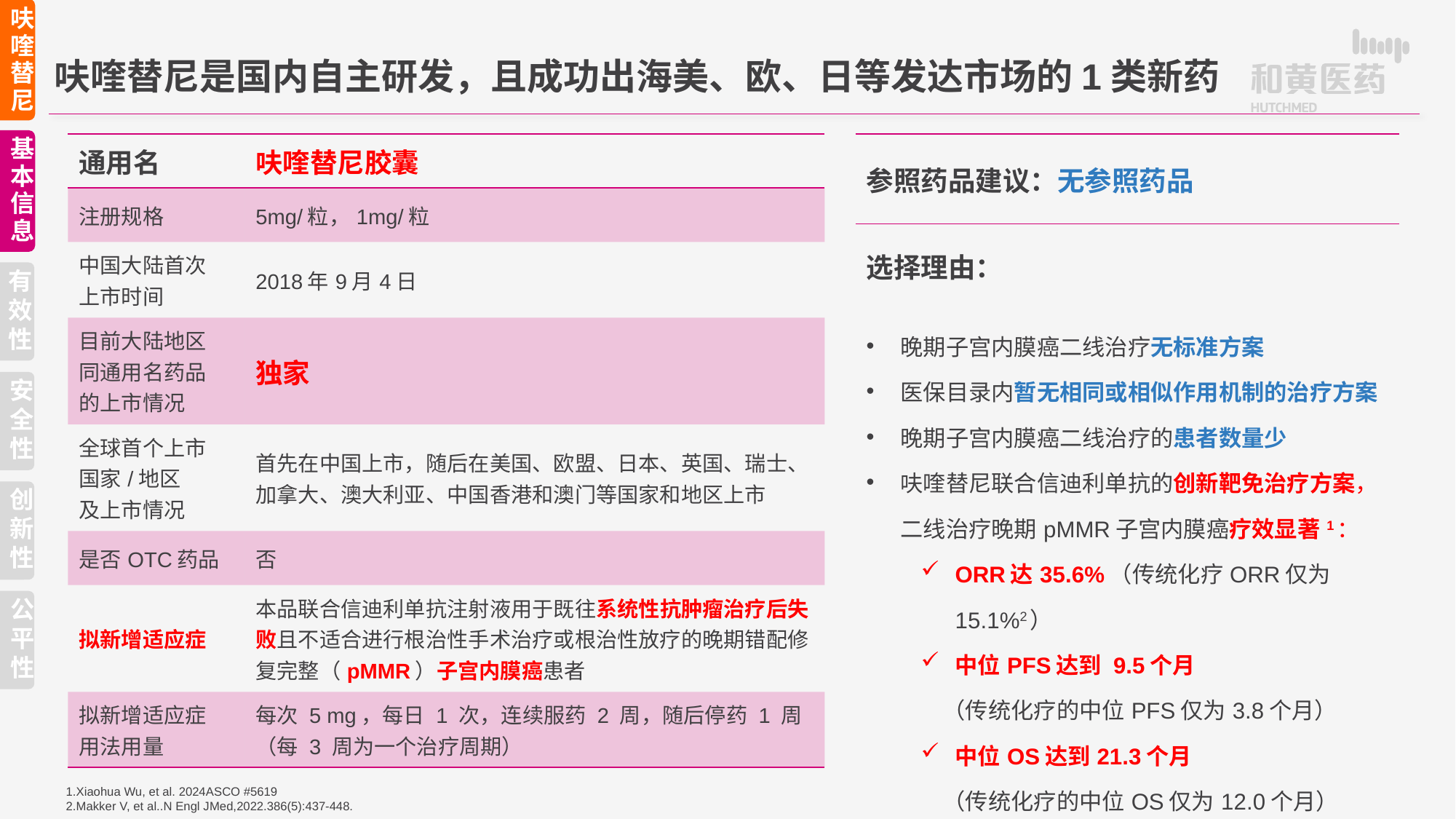

呋喹替尼

呋喹替尼是国内自主研发，且成功出海美、欧、日等发达市场的1类新药
基本信息

| 通用名 | 呋喹替尼胶囊 |
| --- | --- |
| 注册规格 | 5mg/粒，1mg/粒 |
| 中国大陆首次 上市时间 | 2018年9月4日 |
| 目前大陆地区 同通用名药品 的上市情况 | 独家 |
| 全球首个上市 国家/地区 及上市情况 | 首先在中国上市，随后在美国、欧盟、日本、英国、瑞士、加拿大、澳大利亚、中国香港和澳门等国家和地区上市 |
| 是否OTC药品 | 否 |
| 拟新增适应症 | 本品联合信迪利单抗注射液用于既往系统性抗肿瘤治疗后失败且不适合进行根治性手术治疗或根治性放疗的晚期错配修复完整（pMMR）子宫内膜癌患者 |
| 拟新增适应症 用法用量 | 每次 5 mg，每日 1 次，连续服药 2 周，随后停药 1 周（每 3 周为一个治疗周期） |
| 参照药品建议：无参照药品 |
| --- |
| 选择理由： 晚期子宫内膜癌二线治疗无标准方案 医保目录内暂无相同或相似作用机制的治疗方案 晚期子宫内膜癌二线治疗的患者数量少 呋喹替尼联合信迪利单抗的创新靶免治疗方案，二线治疗晚期pMMR子宫内膜癌疗效显著1： ORR达35.6%（传统化疗ORR仅为15.1%2） 中位PFS达到 9.5个月 （传统化疗的中位PFS仅为3.8个月） 中位OS达到21.3个月 （传统化疗的中位OS仅为12.0个月） |
有效性

安全性

创新性

公平性

1.Xiaohua Wu, et al. 2024ASCO #5619
2.Makker V, et al..N Engl JMed,2022.386(5):437-448.